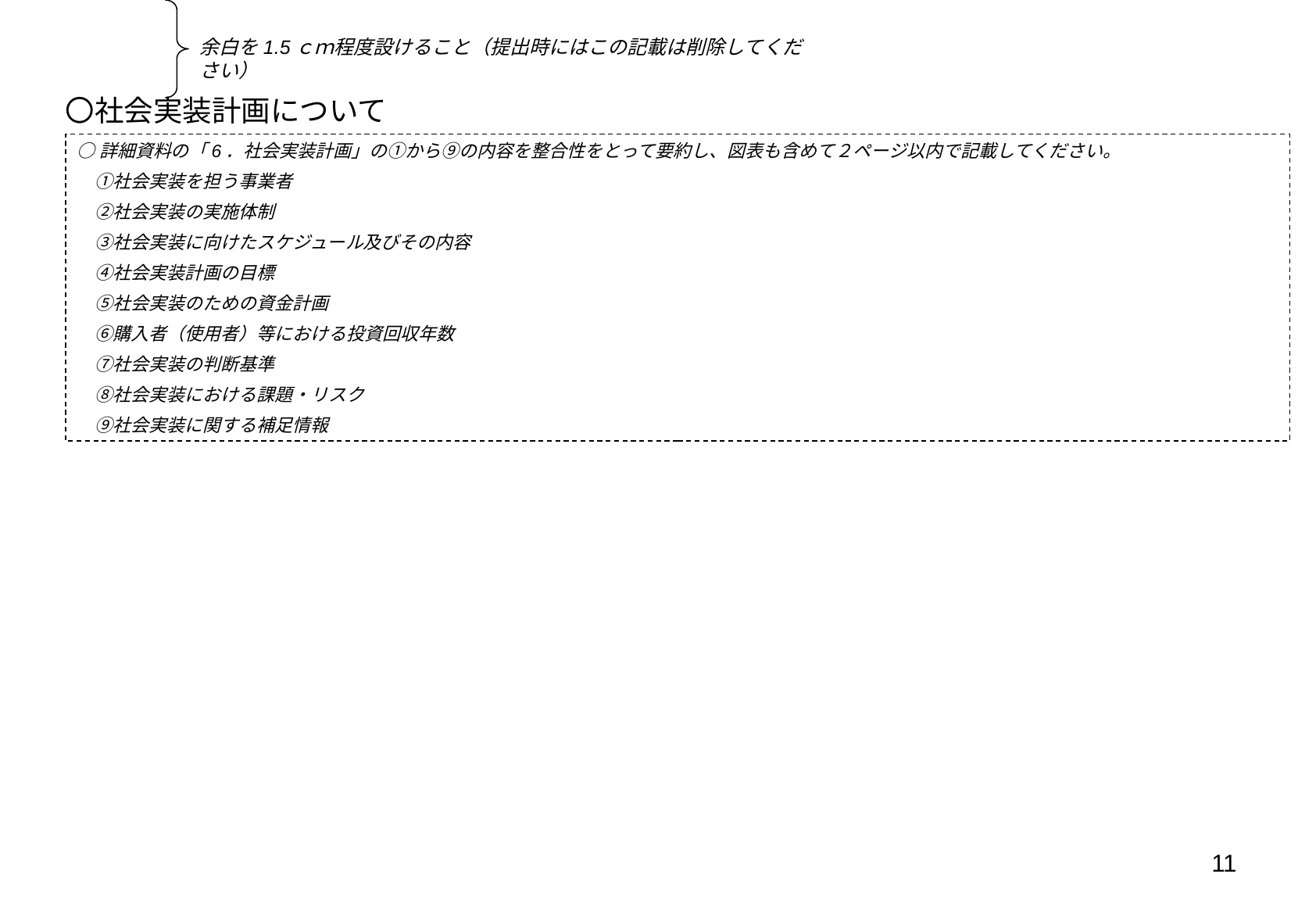

余白を1.5ｃｍ程度設けること（提出時にはこの記載は削除してください）
〇社会実装計画について
○詳細資料の「6．社会実装計画」の①から⑨の内容を整合性をとって要約し、図表も含めて２ページ以内で記載してください。
　①社会実装を担う事業者
　②社会実装の実施体制
　③社会実装に向けたスケジュール及びその内容
　④社会実装計画の目標
　⑤社会実装のための資金計画
　⑥購入者（使用者）等における投資回収年数
　⑦社会実装の判断基準
　⑧社会実装における課題・リスク
　⑨社会実装に関する補足情報
11